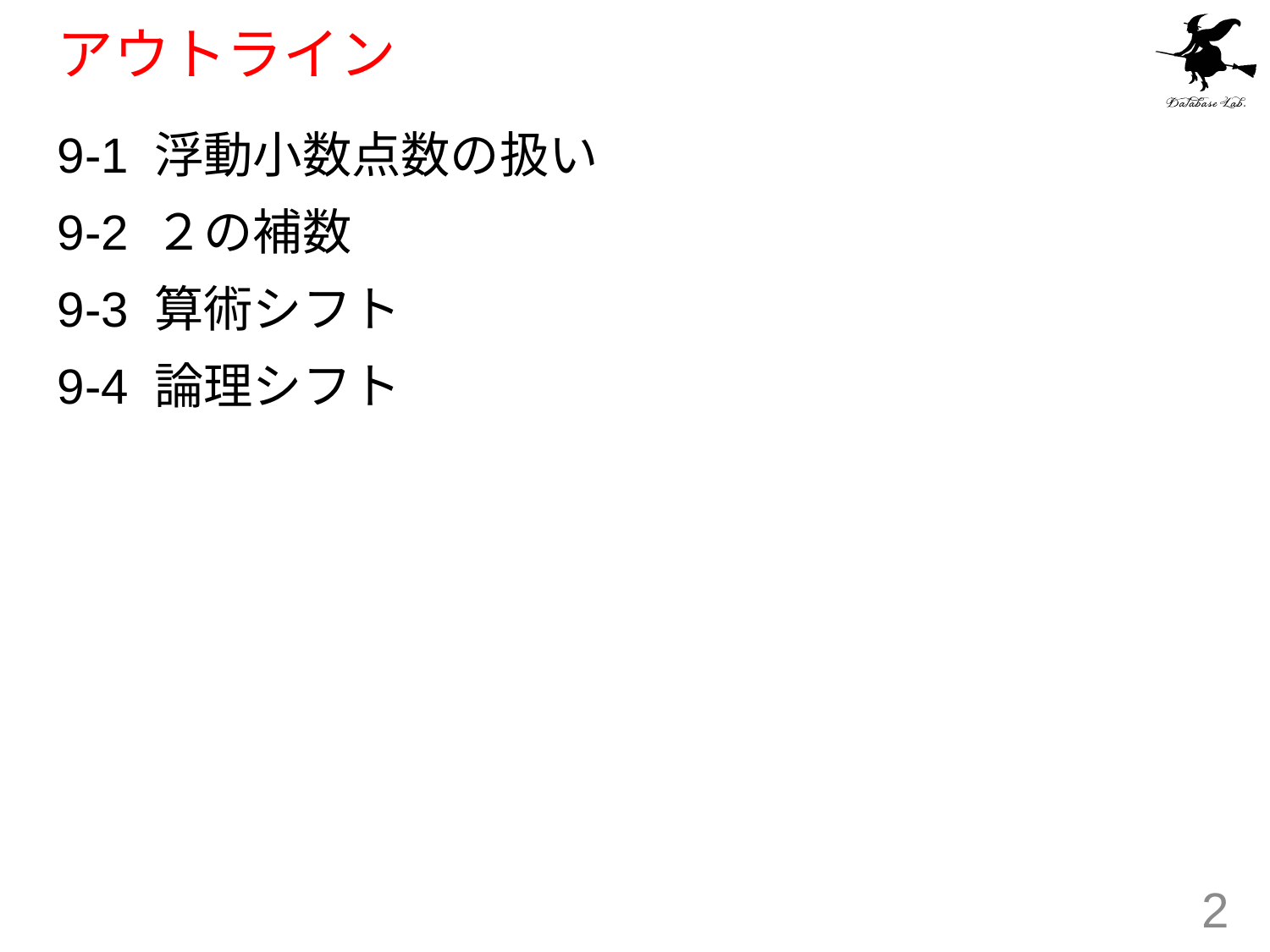

# アウトライン
9-1 浮動小数点数の扱い
9-2 ２の補数
9-3 算術シフト
9-4 論理シフト
2